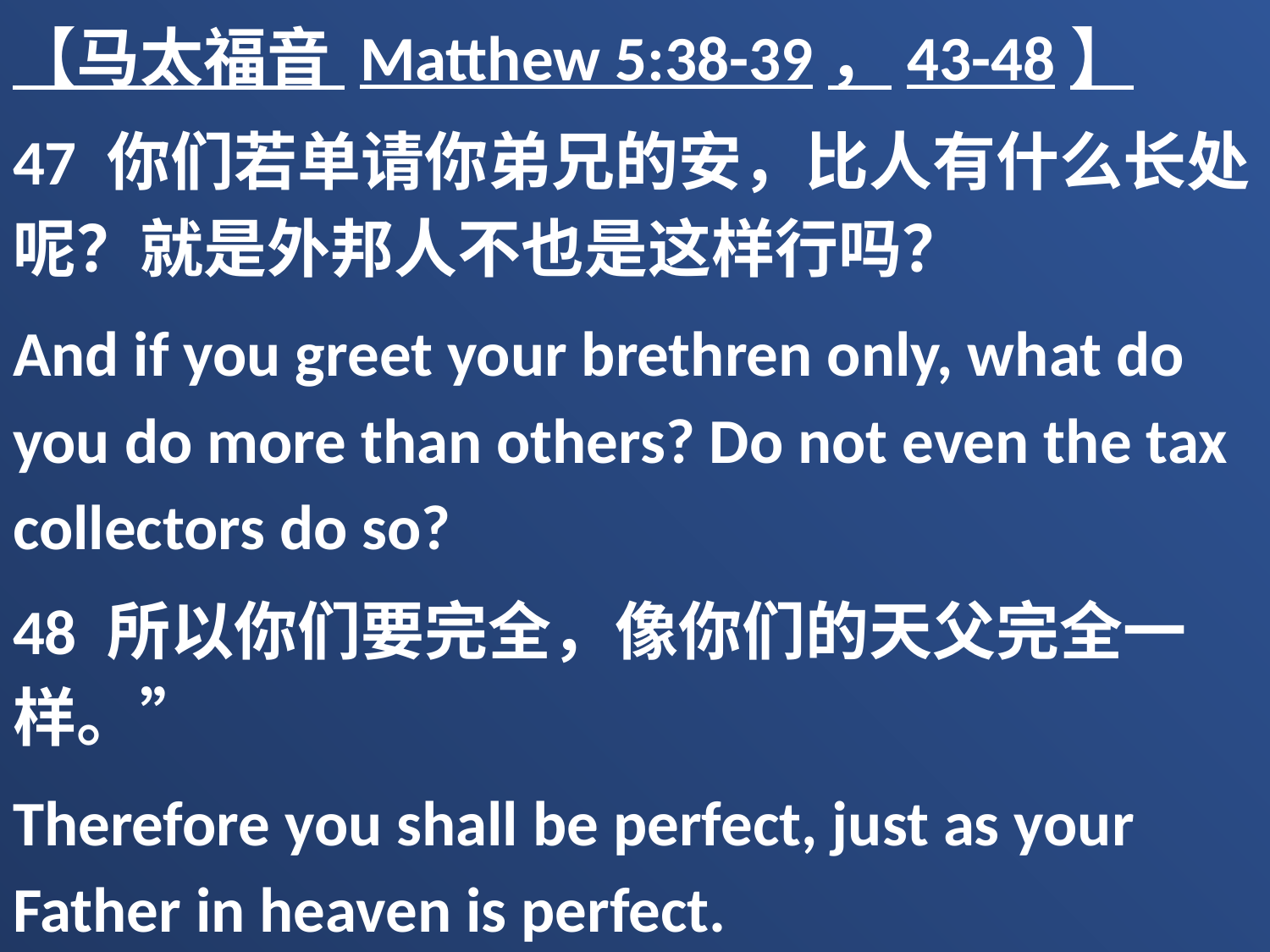

【马太福音 Matthew 5:38-39，43-48】
47 你们若单请你弟兄的安，比人有什么长处呢？就是外邦人不也是这样行吗？
And if you greet your brethren only, what do you do more than others? Do not even the tax collectors do so?
48 所以你们要完全，像你们的天父完全一样。”
Therefore you shall be perfect, just as your Father in heaven is perfect.